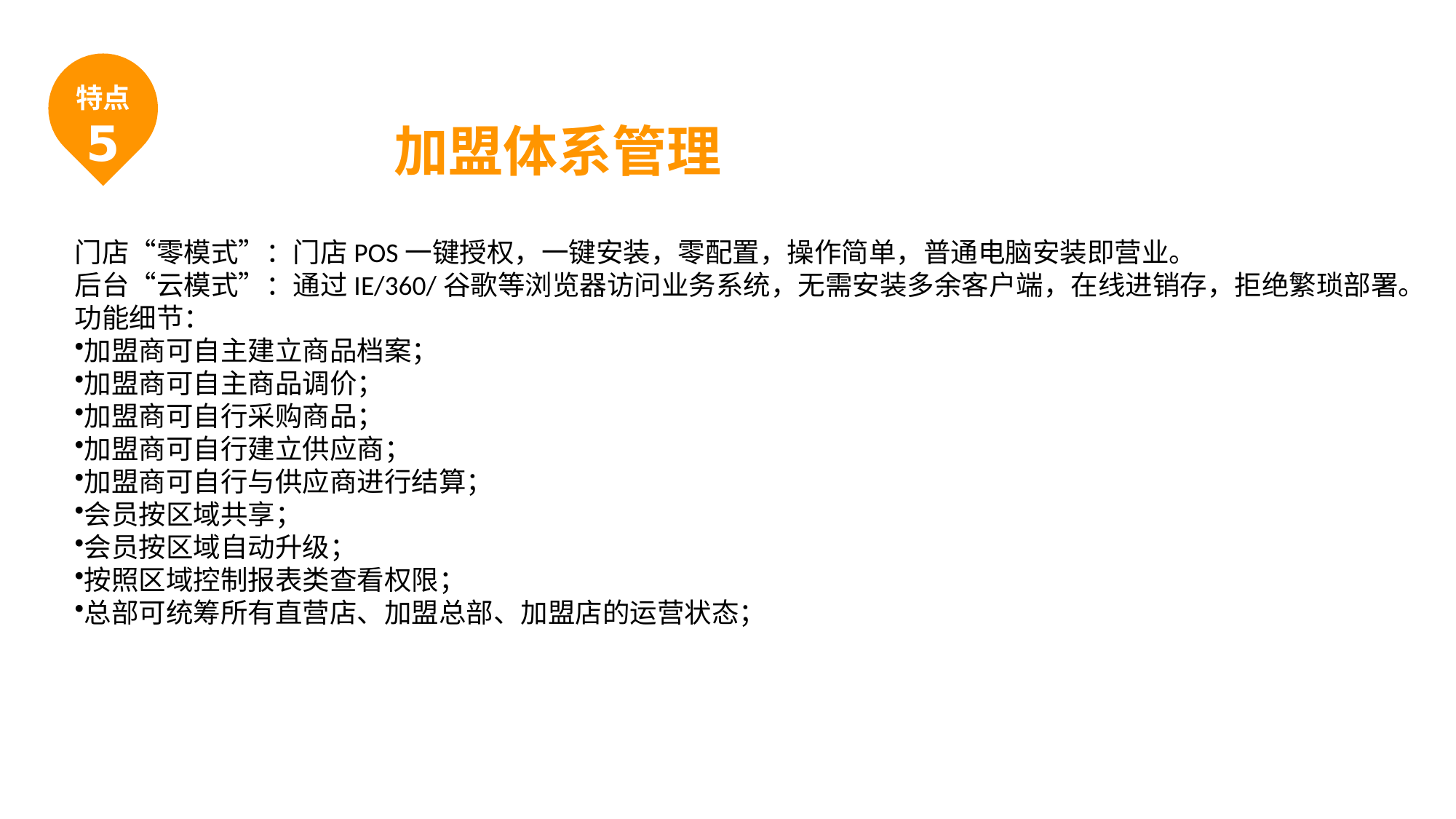

特点
5
加盟体系管理
门店“零模式”：门店POS一键授权，一键安装，零配置，操作简单，普通电脑安装即营业。
后台“云模式”：通过IE/360/谷歌等浏览器访问业务系统，无需安装多余客户端，在线进销存，拒绝繁琐部署。
功能细节：
加盟商可自主建立商品档案；
加盟商可自主商品调价；
加盟商可自行采购商品；
加盟商可自行建立供应商；
加盟商可自行与供应商进行结算；
会员按区域共享；
会员按区域自动升级；
按照区域控制报表类查看权限；
总部可统筹所有直营店、加盟总部、加盟店的运营状态；